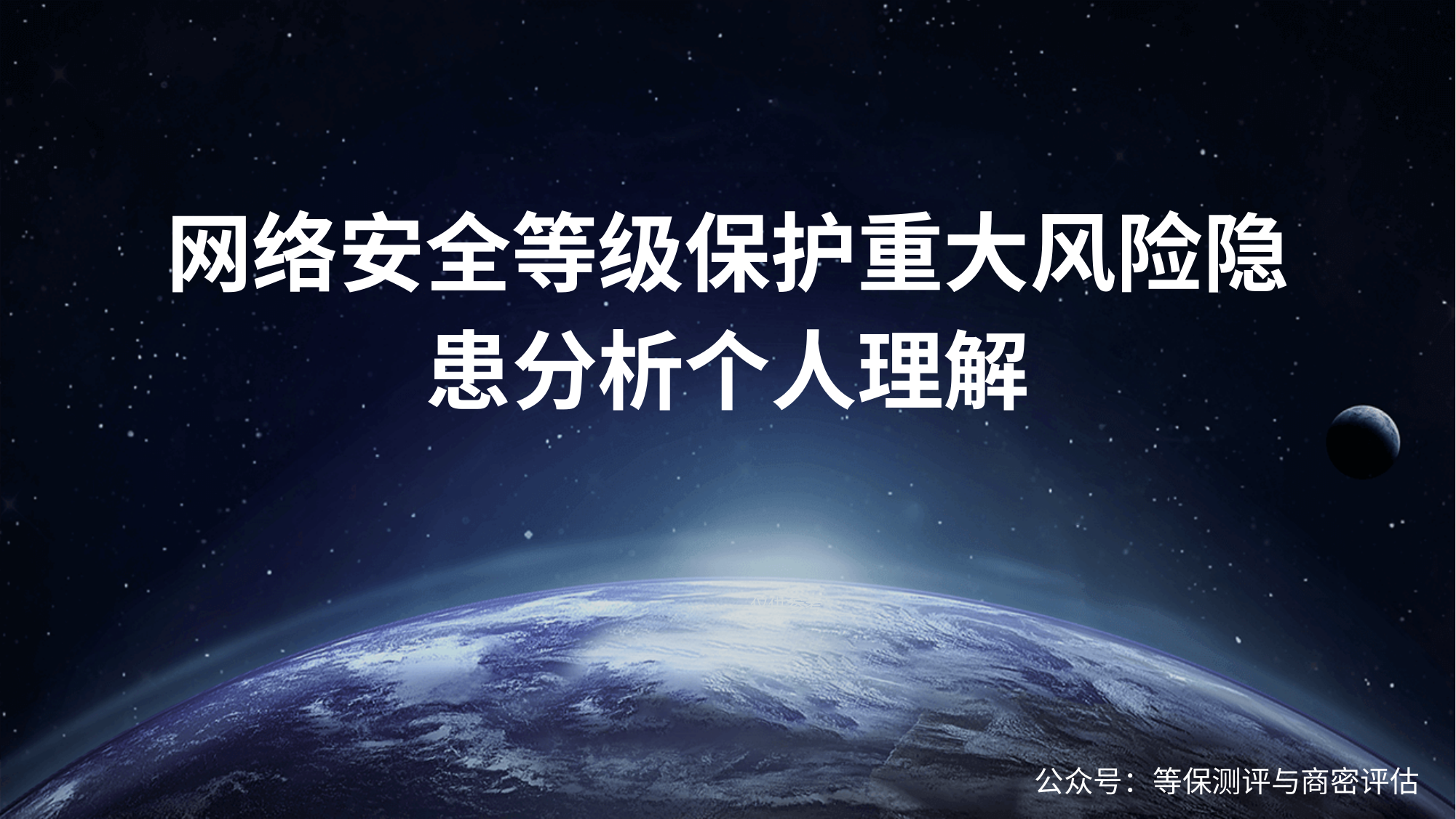

网络安全等级保护重大风险隐患分析个人理解
仅供参考
公众号：等保测评与商密评估